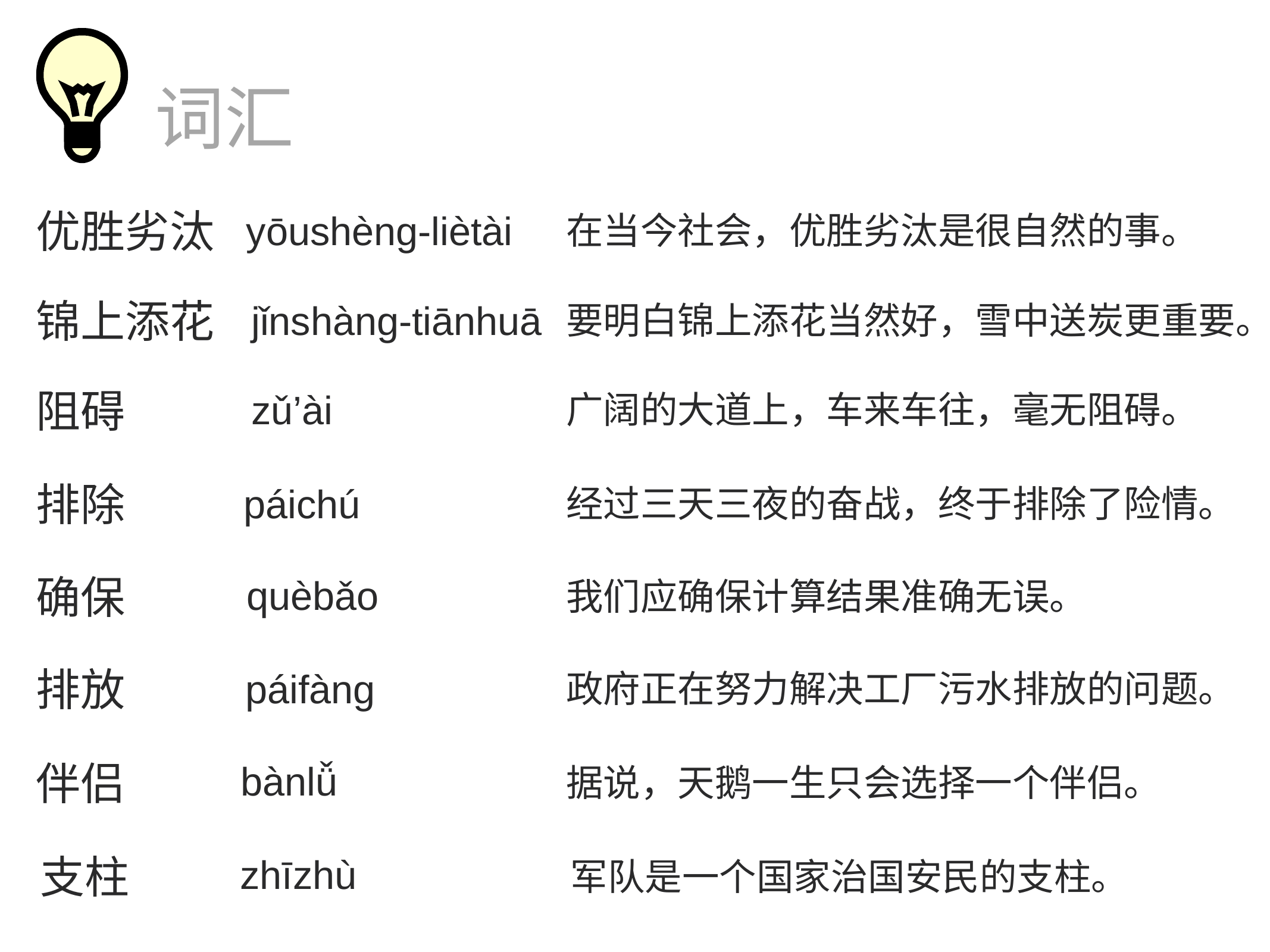

词汇
优胜劣汰
yōushèng-liètài
在当今社会，优胜劣汰是很自然的事。
锦上添花
jǐnshàng-tiānhuā
要明白锦上添花当然好，雪中送炭更重要。
阻碍
zǔ’ài
广阔的大道上，车来车往，毫无阻碍。
排除
páichú
经过三天三夜的奋战，终于排除了险情。
确保
quèbǎo
我们应确保计算结果准确无误。
排放
páifàng
政府正在努力解决工厂污水排放的问题。
伴侣
bànlǚ
据说，天鹅一生只会选择一个伴侣。
支柱
zhīzhù
军队是一个国家治国安民的支柱。